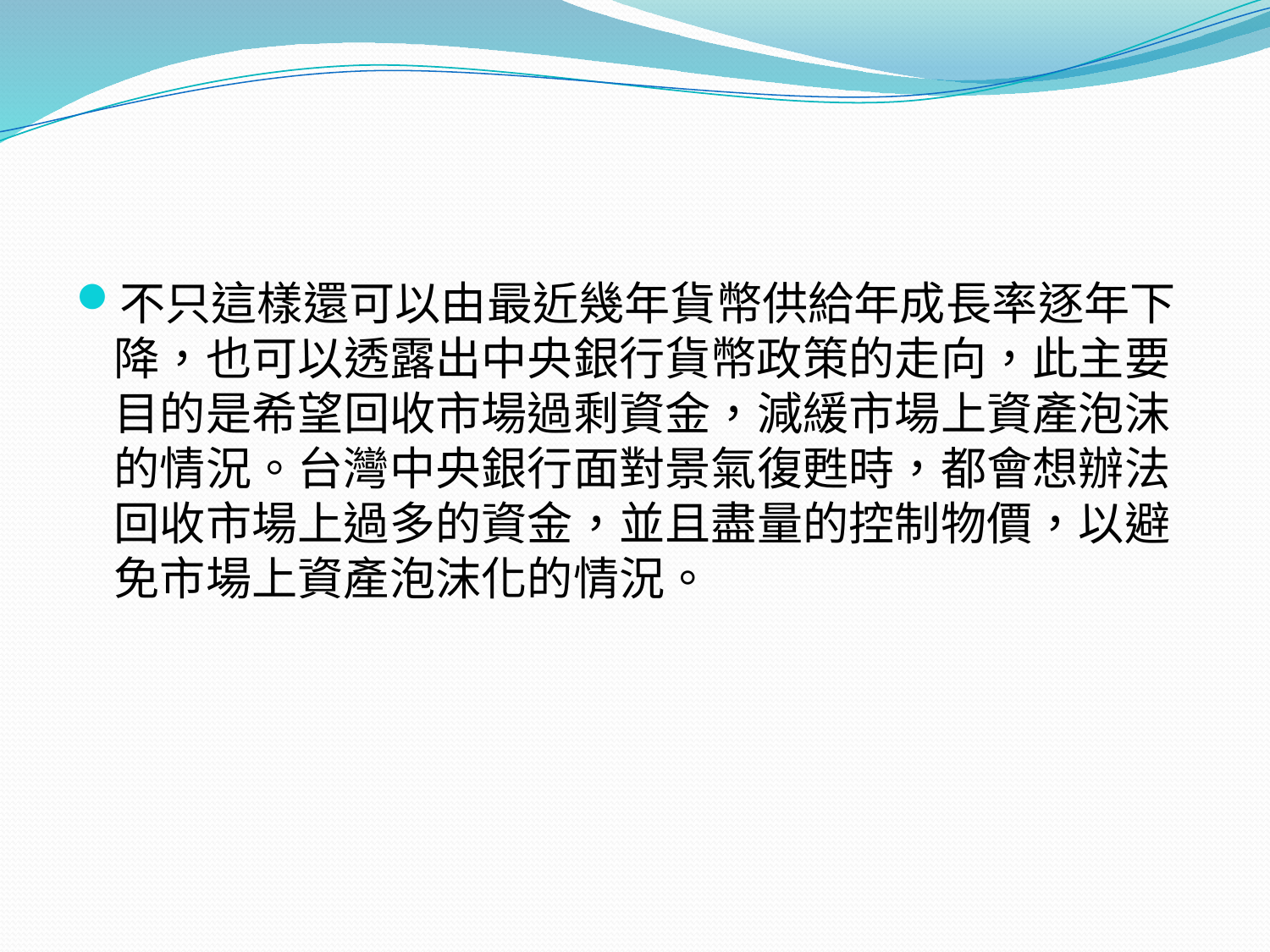

#
不只這樣還可以由最近幾年貨幣供給年成長率逐年下降，也可以透露出中央銀行貨幣政策的走向，此主要目的是希望回收市場過剩資金，減緩市場上資產泡沫的情況。台灣中央銀行面對景氣復甦時，都會想辦法回收市場上過多的資金，並且盡量的控制物價，以避免市場上資產泡沫化的情況。